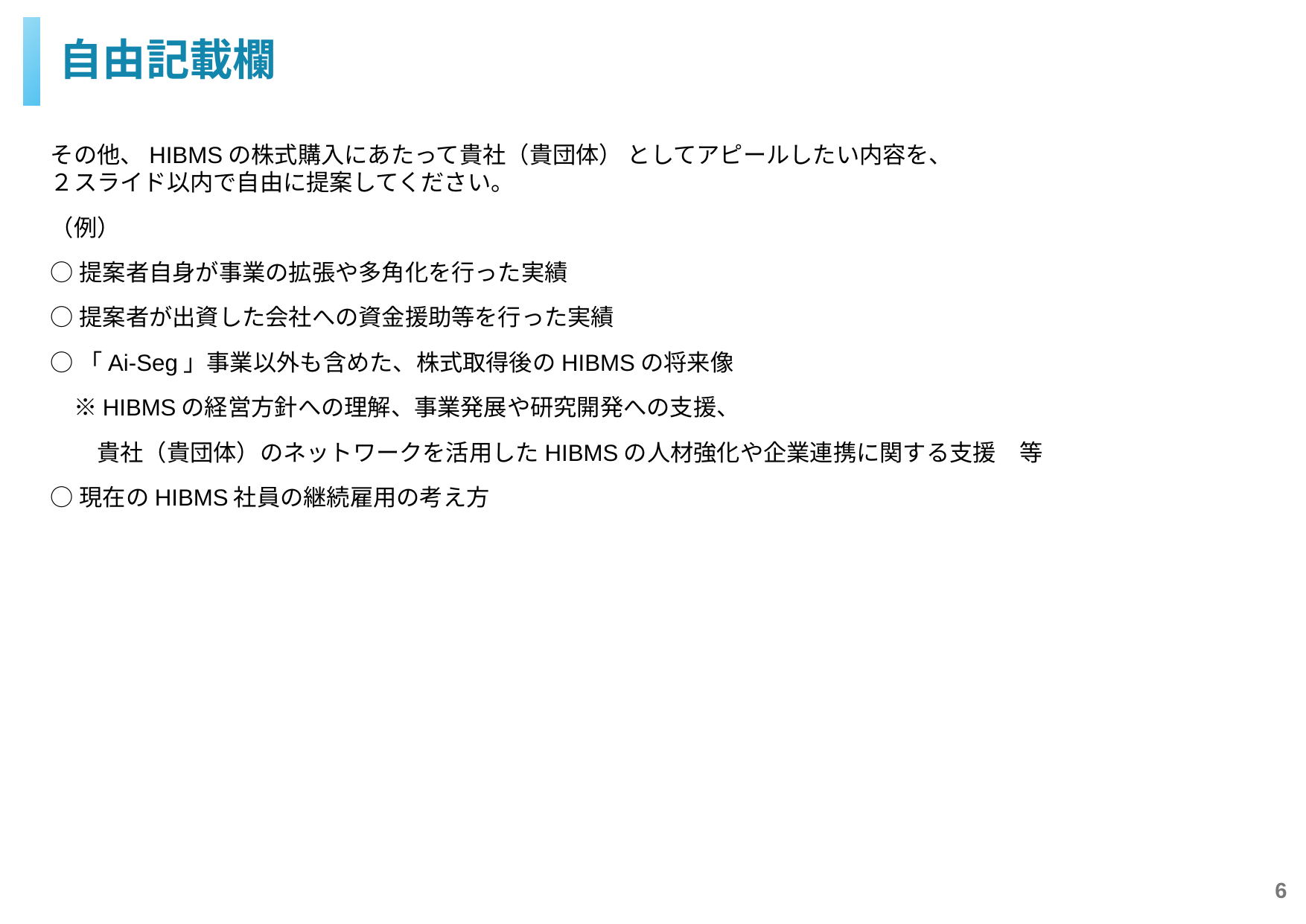

自由記載欄
その他、HIBMSの株式購入にあたって貴社（貴団体） としてアピールしたい内容を、
２スライド以内で自由に提案してください。
（例）
○提案者自身が事業の拡張や多角化を行った実績
○提案者が出資した会社への資金援助等を行った実績
○「Ai-Seg」事業以外も含めた、株式取得後のHIBMSの将来像
　※HIBMSの経営方針への理解、事業発展や研究開発への支援、
　　貴社（貴団体）のネットワークを活用したHIBMSの人材強化や企業連携に関する支援　等
○現在のHIBMS社員の継続雇用の考え方
6